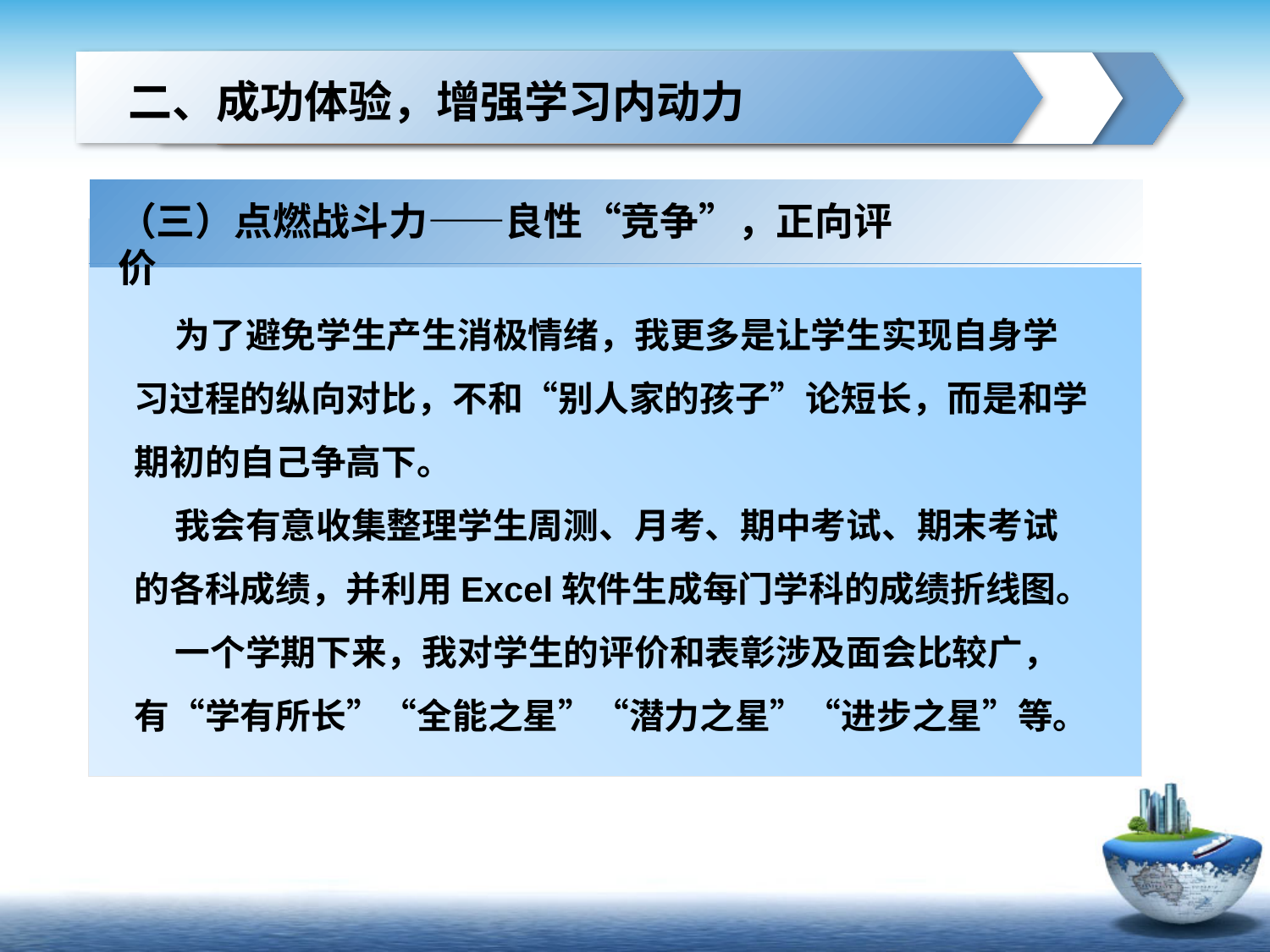

二、成功体验，增强学习内动力

（三）点燃战斗力——良性“竞争”，正向评价
    为了避免学生产生消极情绪，我更多是让学生实现自身学习过程的纵向对比，不和“别人家的孩子”论短长，而是和学期初的自己争高下。
    我会有意收集整理学生周测、月考、期中考试、期末考试的各科成绩，并利用Excel软件生成每门学科的成绩折线图。
    一个学期下来，我对学生的评价和表彰涉及面会比较广，有“学有所长”“全能之星”“潜力之星”“进步之星”等。